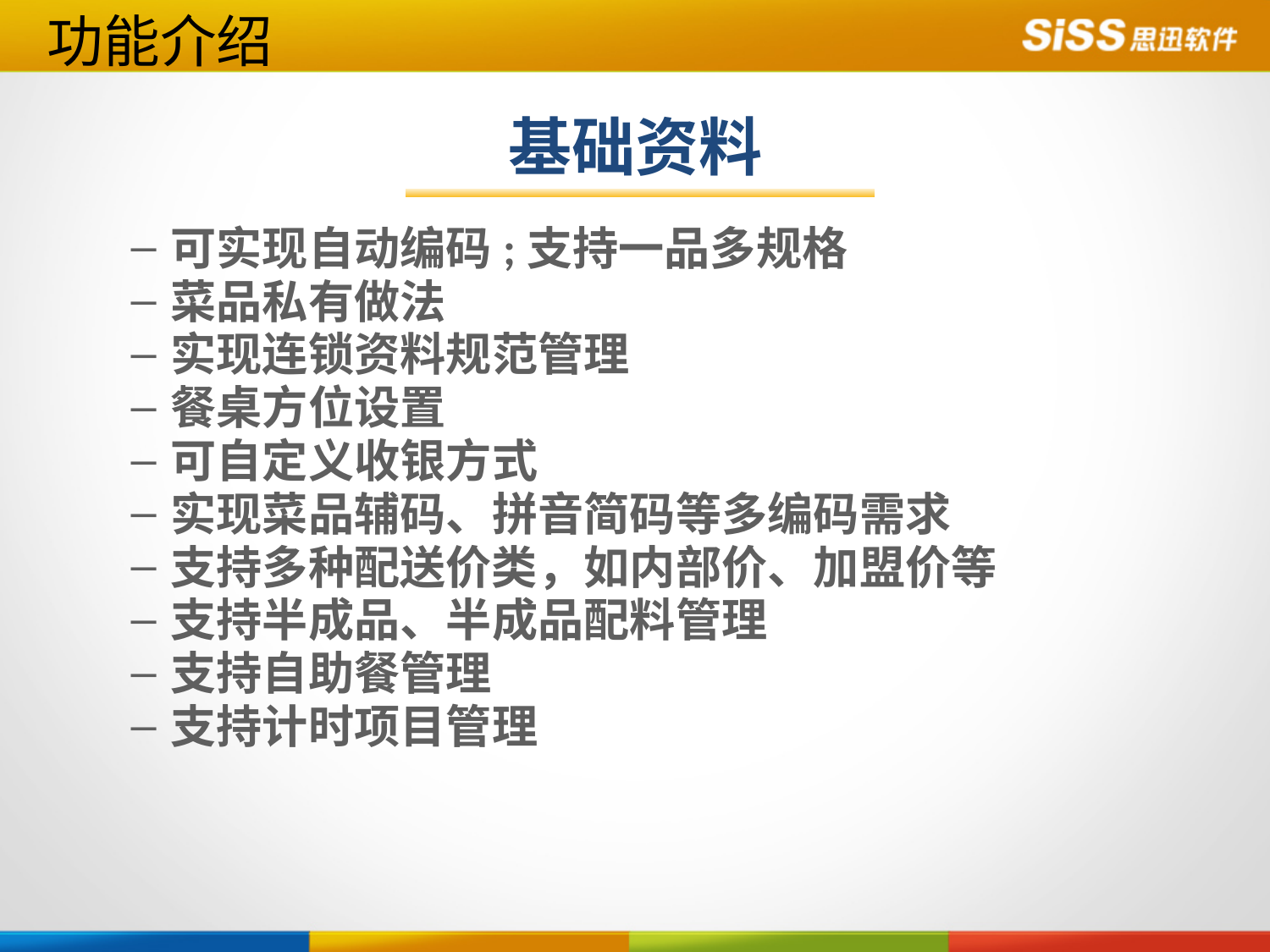

功能介绍
基础资料

可实现自动编码;支持一品多规格
菜品私有做法
实现连锁资料规范管理
餐桌方位设置
可自定义收银方式
实现菜品辅码、拼音简码等多编码需求
支持多种配送价类，如内部价、加盟价等
支持半成品、半成品配料管理
支持自助餐管理
支持计时项目管理